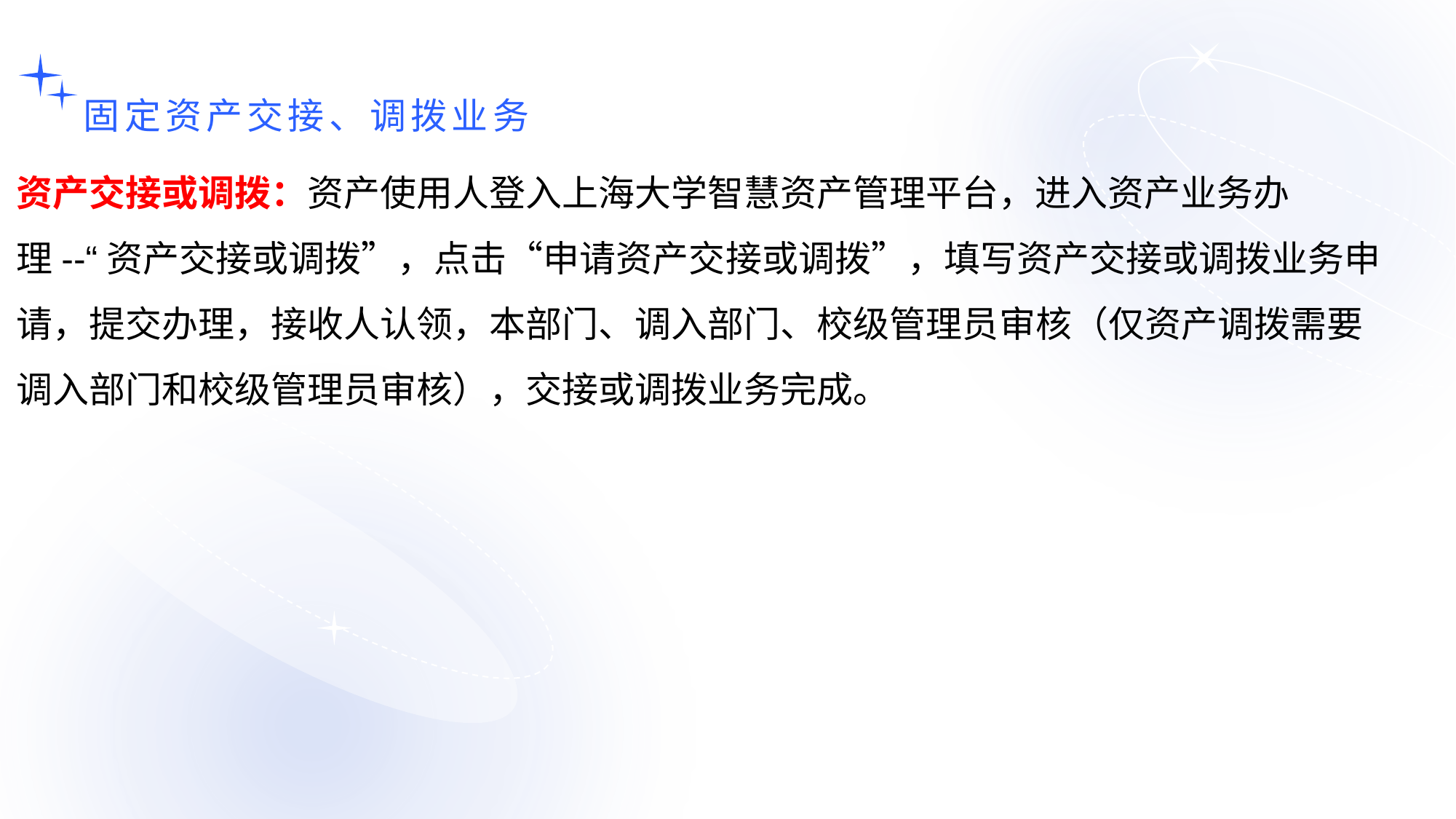

固定资产交接、调拨业务
资产交接或调拨：资产使用人登入上海大学智慧资产管理平台，进入资产业务办理--“资产交接或调拨”，点击“申请资产交接或调拨”，填写资产交接或调拨业务申请，提交办理，接收人认领，本部门、调入部门、校级管理员审核（仅资产调拨需要调入部门和校级管理员审核），交接或调拨业务完成。